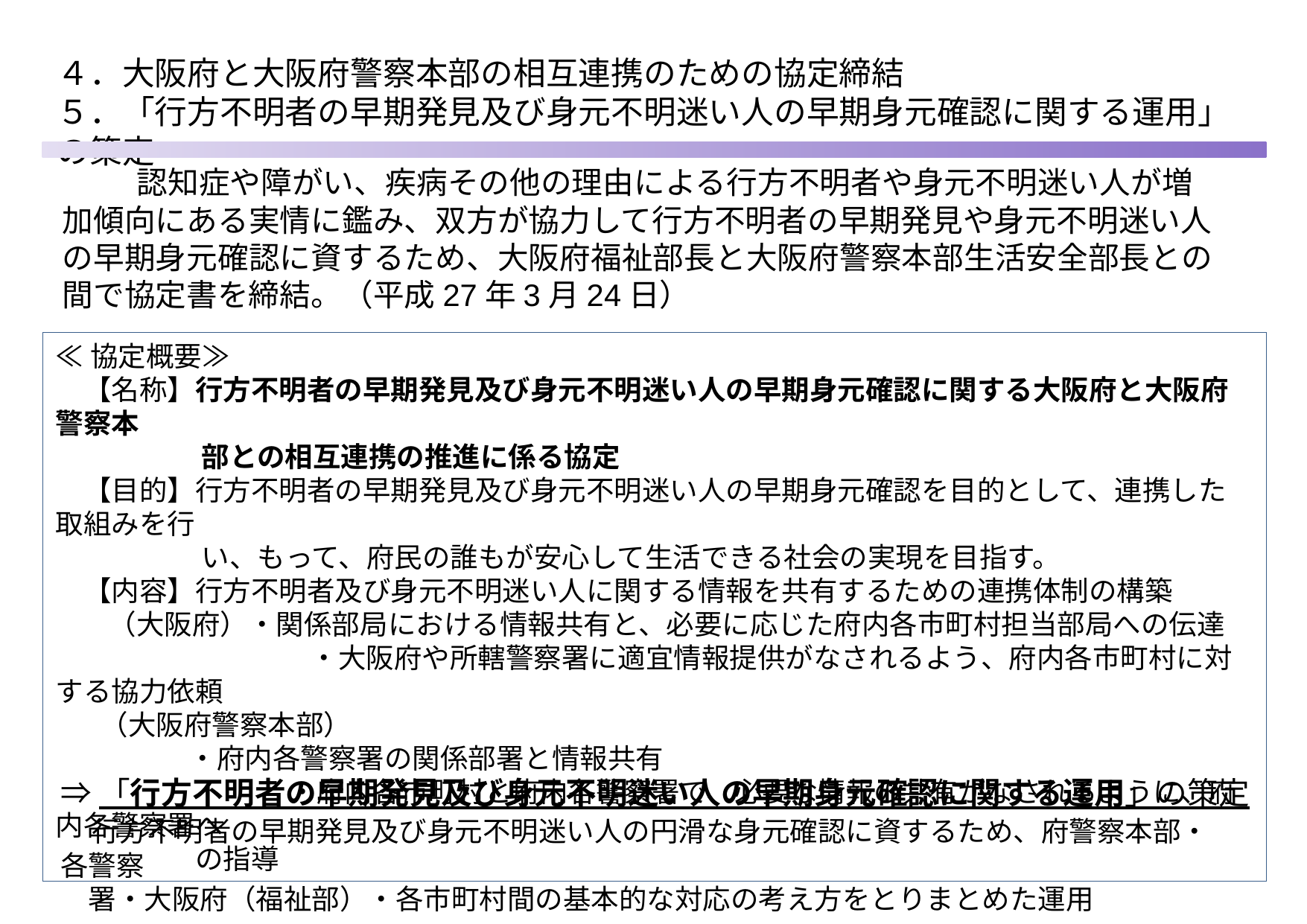

４．大阪府と大阪府警察本部の相互連携のための協定締結
５．「行方不明者の早期発見及び身元不明迷い人の早期身元確認に関する運用」の策定

　　認知症や障がい、疾病その他の理由による行方不明者や身元不明迷い人が増加傾向にある実情に鑑み、双方が協力して行方不明者の早期発見や身元不明迷い人の早期身元確認に資するため、大阪府福祉部長と大阪府警察本部生活安全部長との間で協定書を締結。（平成27年3月24日）
≪協定概要≫
　【名称】行方不明者の早期発見及び身元不明迷い人の早期身元確認に関する大阪府と大阪府警察本
　　　　　 部との相互連携の推進に係る協定
　【目的】行方不明者の早期発見及び身元不明迷い人の早期身元確認を目的として、連携した取組みを行
　　　　　 い、もって、府民の誰もが安心して生活できる社会の実現を目指す。
　【内容】行方不明者及び身元不明迷い人に関する情報を共有するための連携体制の構築
　    （大阪府）・関係部局における情報共有と、必要に応じた府内各市町村担当部局への伝達
　　　　   　 　　　 ・大阪府や所轄警察署に適宜情報提供がなされるよう、府内各市町村に対する協力依頼
      （大阪府警察本部）
                    ・府内各警察署の関係部署と情報共有
　　　　　　      　・府内各市町村と府内各警察署で、必要な情報の共有がなされるように、府内各警察署へ
                     の指導
⇒「行方不明者の早期発見及び身元不明迷い人の早期身元確認に関する運用」の策定
　行方不明者の早期発見及び身元不明迷い人の円滑な身元確認に資するため、府警察本部・　各警察
　署・大阪府（福祉部）・各市町村間の基本的な対応の考え方をとりまとめた運用